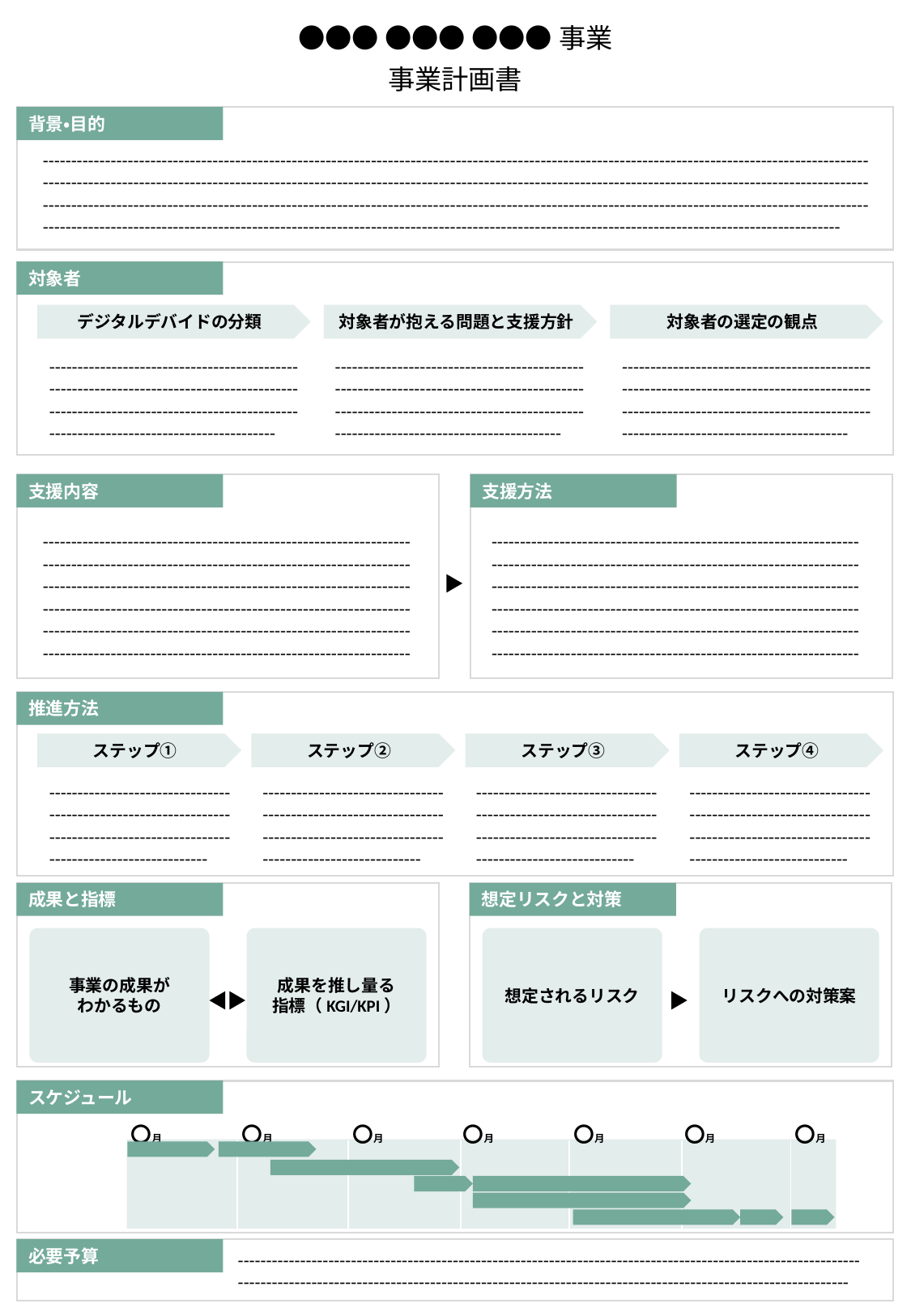

# ●●● ●●● ●●●事業
事業計画書
背景・目的

---------------------------------------------------------------------------------------------------------------------------------------------------------------------------------------------------------------------------------------------------------------------------------------------------------------------------------------------------------------------------------------------------------------------------------------------------------------------------------------------------------------------------------------------------------------------------------------------------
対象者

デジタルデバイドの分類
対象者が抱える問題と支援方針
対象者の選定の観点
----------------------------------------------------------------------------------------------------------------------------------------------------------------------------
----------------------------------------------------------------------------------------------------------------------------------------------------------------------------
----------------------------------------------------------------------------------------------------------------------------------------------------------------------------
支援内容
支援方法

------------------------------------------------------------------------------------------------------------------------------------------------------------------------------------------------------------------------------------------------------------------------------------------------------------------------------------------------------------------------------------------------------

------------------------------------------------------------------------------------------------------------------------------------------------------------------------------------------------------------------------------------------------------------------------------------------------------------------------------------------------------------------------------------------------------

推進方法

ステップ①
ステップ②
ステップ③
ステップ④
----------------------------------------------------------------------------------------------------------------------------
----------------------------------------------------------------------------------------------------------------------------
----------------------------------------------------------------------------------------------------------------------------
----------------------------------------------------------------------------------------------------------------------------
成果と指標
想定リスクと対策

事業の成果が
わかるもの
成果を推し量る
指標（KGI/KPI）
想定されるリスク
リスクへの対策案

スケジュール

〇月
〇月
〇月
〇月
〇月
〇月
〇月

必要予算

--------------------------------------------------------------------------------------------------------------------------------------------------------------------------------------------------------------------------